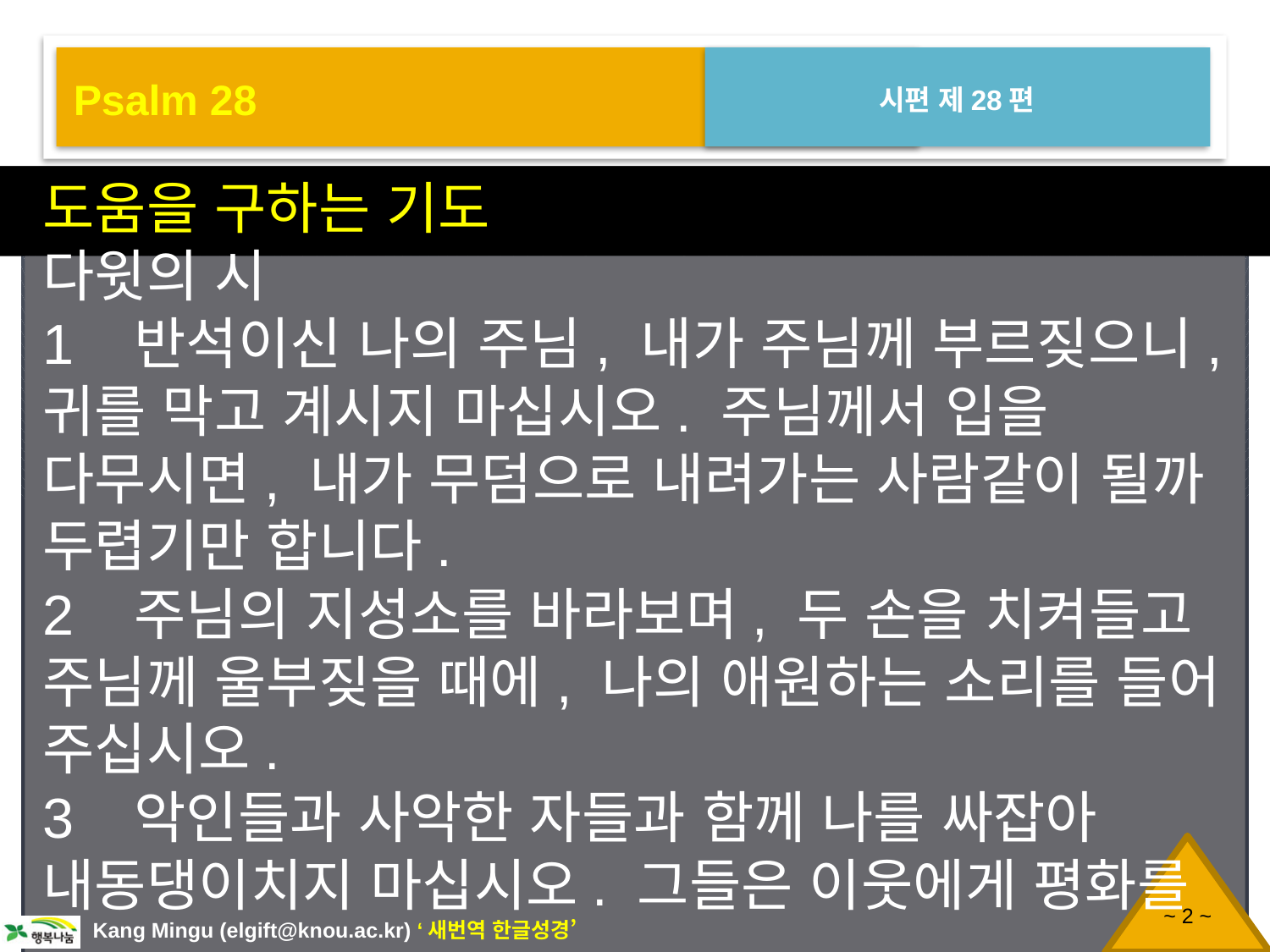

Psalm 28
시편 제28편
도움을 구하는 기도
다윗의 시
1   반석이신 나의 주님, 내가 주님께 부르짖으니, 귀를 막고 계시지 마십시오. 주님께서 입을 다무시면, 내가 무덤으로 내려가는 사람같이 될까 두렵기만 합니다.
2   주님의 지성소를 바라보며, 두 손을 치켜들고 주님께 울부짖을 때에, 나의 애원하는 소리를 들어 주십시오.
3   악인들과 사악한 자들과 함께 나를 싸잡아 내동댕이치지 마십시오. 그들은 이웃에게 평화를